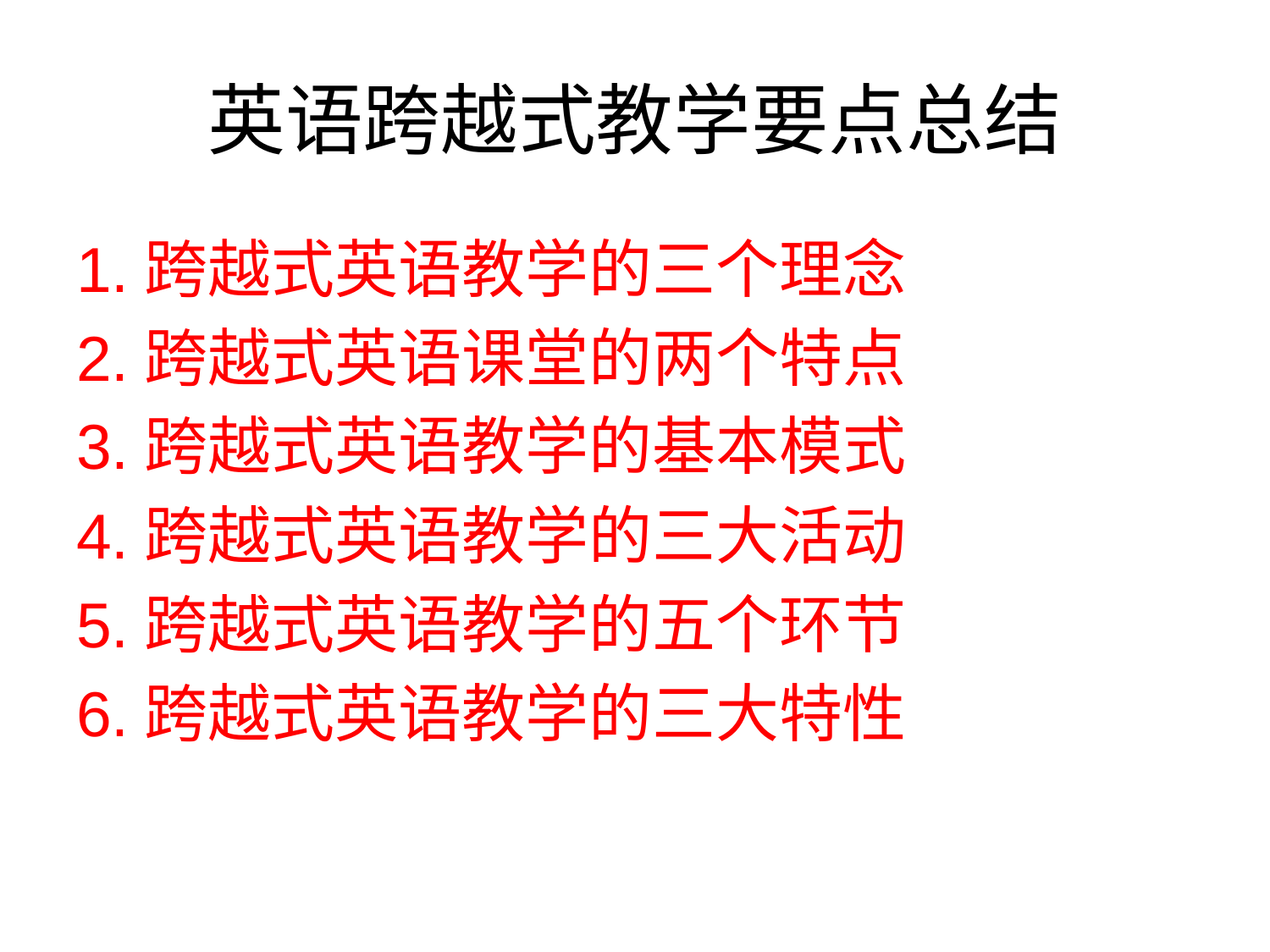

# 英语跨越式教学要点总结
1.跨越式英语教学的三个理念
2.跨越式英语课堂的两个特点
3.跨越式英语教学的基本模式
4.跨越式英语教学的三大活动
5.跨越式英语教学的五个环节
6.跨越式英语教学的三大特性